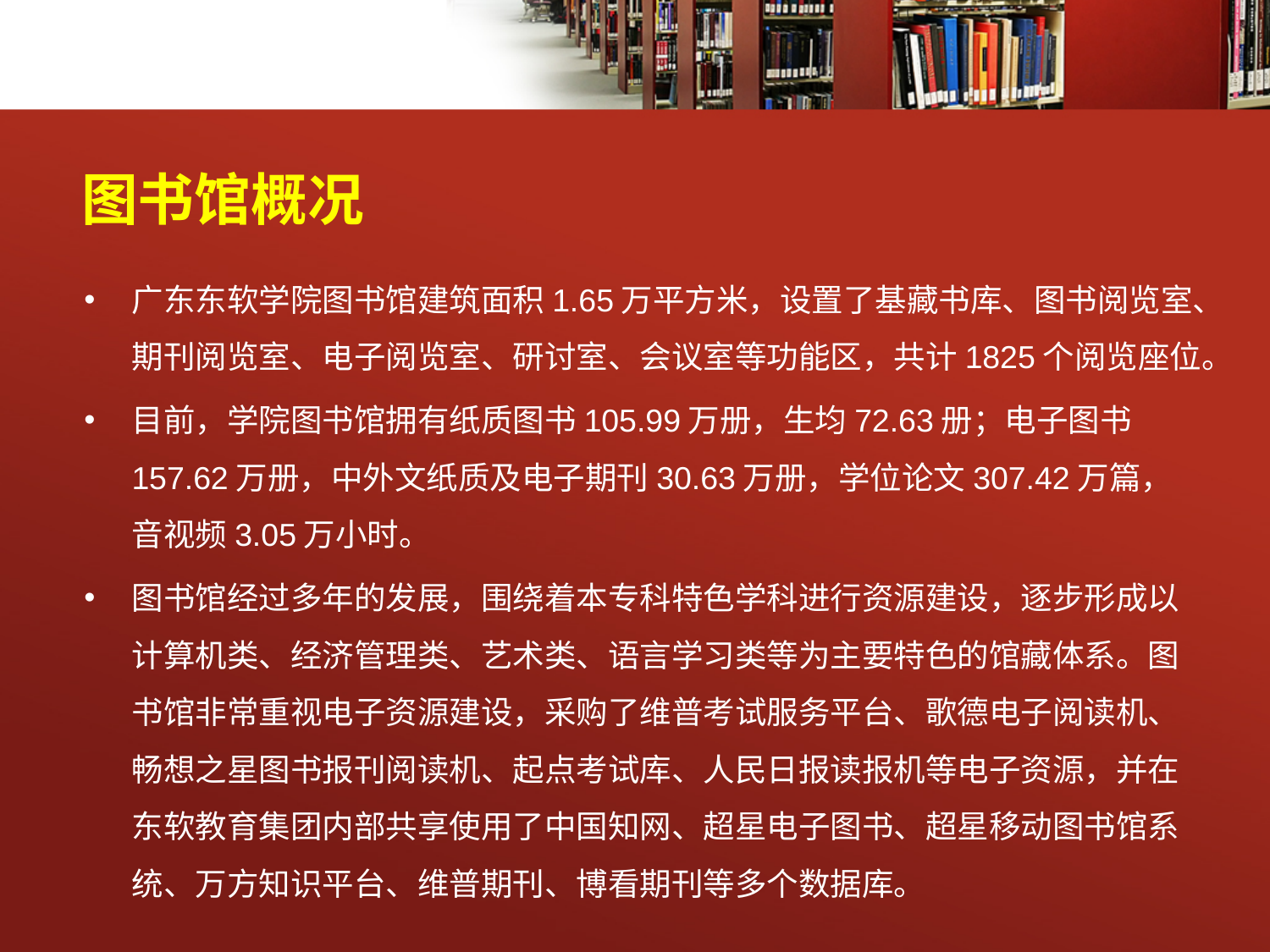

# 图书馆概况

广东东软学院图书馆建筑面积1.65万平方米，设置了基藏书库、图书阅览室、期刊阅览室、电子阅览室、研讨室、会议室等功能区，共计1825个阅览座位。
目前，学院图书馆拥有纸质图书105.99万册，生均72.63册；电子图书157.62万册，中外文纸质及电子期刊30.63万册，学位论文307.42万篇， 音视频3.05万小时。
图书馆经过多年的发展，围绕着本专科特色学科进行资源建设，逐步形成以计算机类、经济管理类、艺术类、语言学习类等为主要特色的馆藏体系。图书馆非常重视电子资源建设，采购了维普考试服务平台、歌德电子阅读机、畅想之星图书报刊阅读机、起点考试库、人民日报读报机等电子资源，并在东软教育集团内部共享使用了中国知网、超星电子图书、超星移动图书馆系统、万方知识平台、维普期刊、博看期刊等多个数据库。